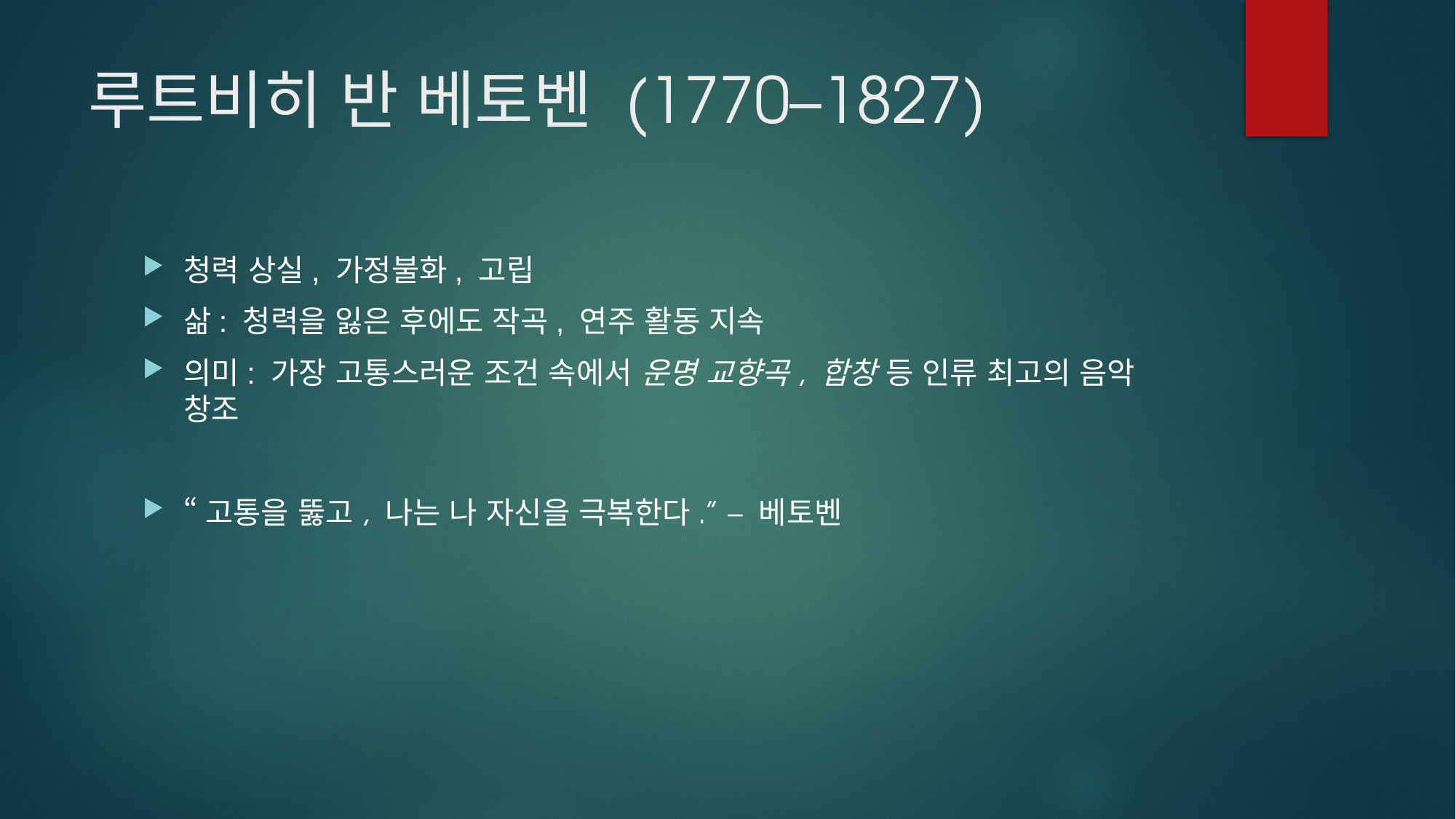

# 루트비히 반 베토벤 (1770–1827)
청력 상실, 가정불화, 고립
삶: 청력을 잃은 후에도 작곡, 연주 활동 지속
의미: 가장 고통스러운 조건 속에서 운명 교향곡, 합창 등 인류 최고의 음악 창조

“고통을 뚫고, 나는 나 자신을 극복한다.” – 베토벤